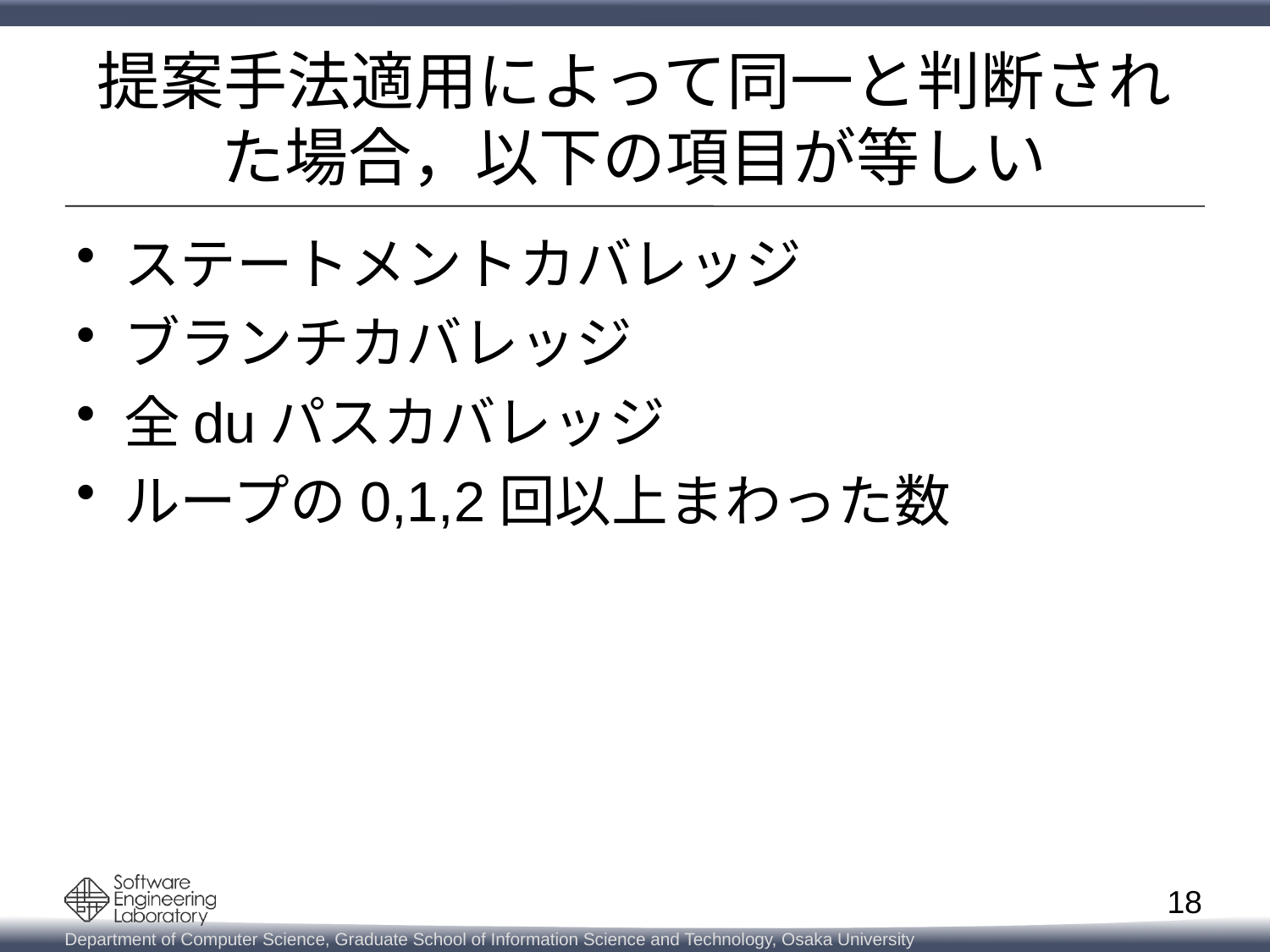

# 提案手法適用によって同一と判断された場合，以下の項目が等しい
ステートメントカバレッジ
ブランチカバレッジ
全duパスカバレッジ
ループの0,1,2回以上まわった数
18